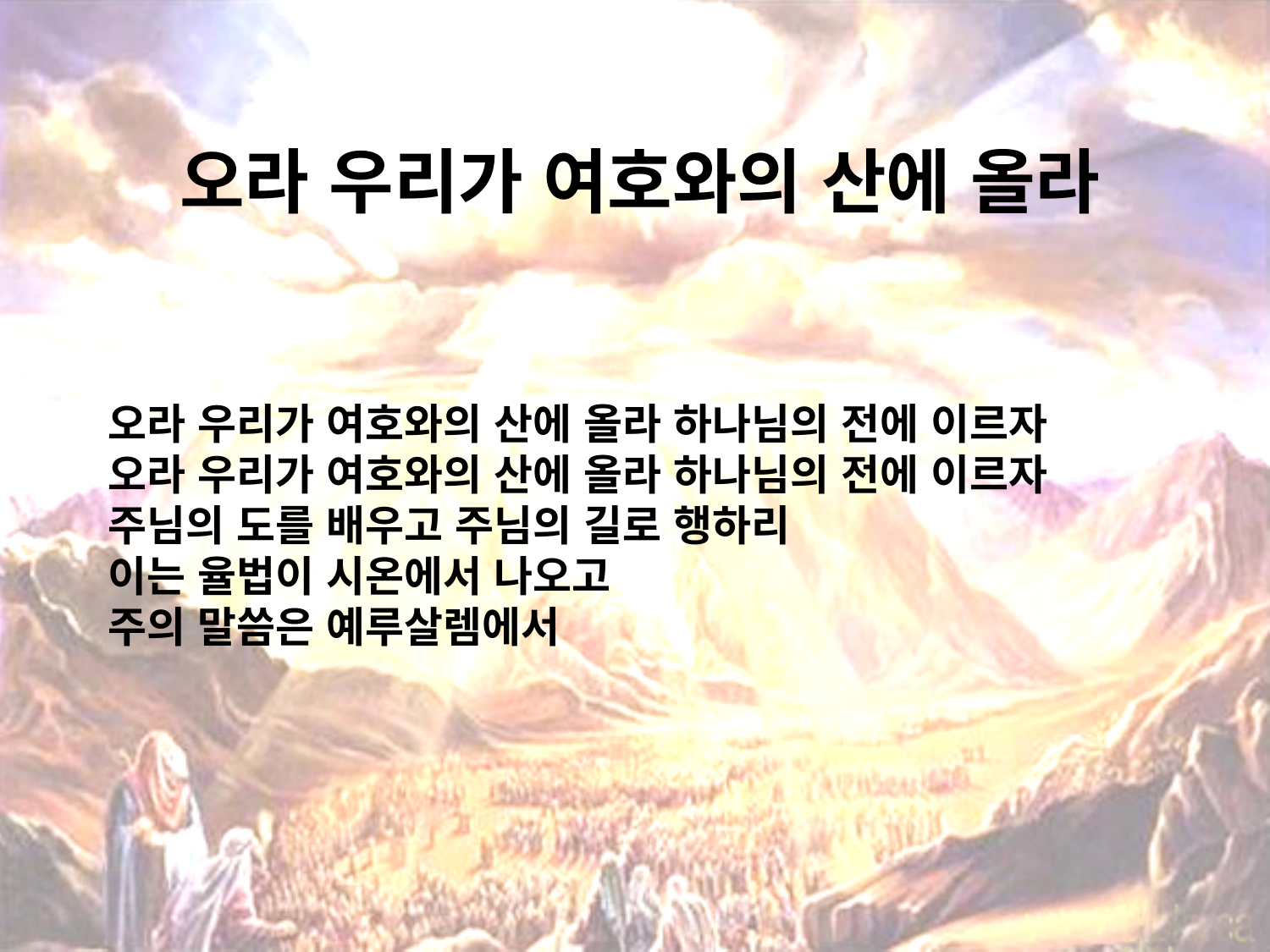

# 오라 우리가 여호와의 산에 올라
오라 우리가 여호와의 산에 올라 하나님의 전에 이르자
오라 우리가 여호와의 산에 올라 하나님의 전에 이르자
주님의 도를 배우고 주님의 길로 행하리
이는 율법이 시온에서 나오고
주의 말씀은 예루살렘에서